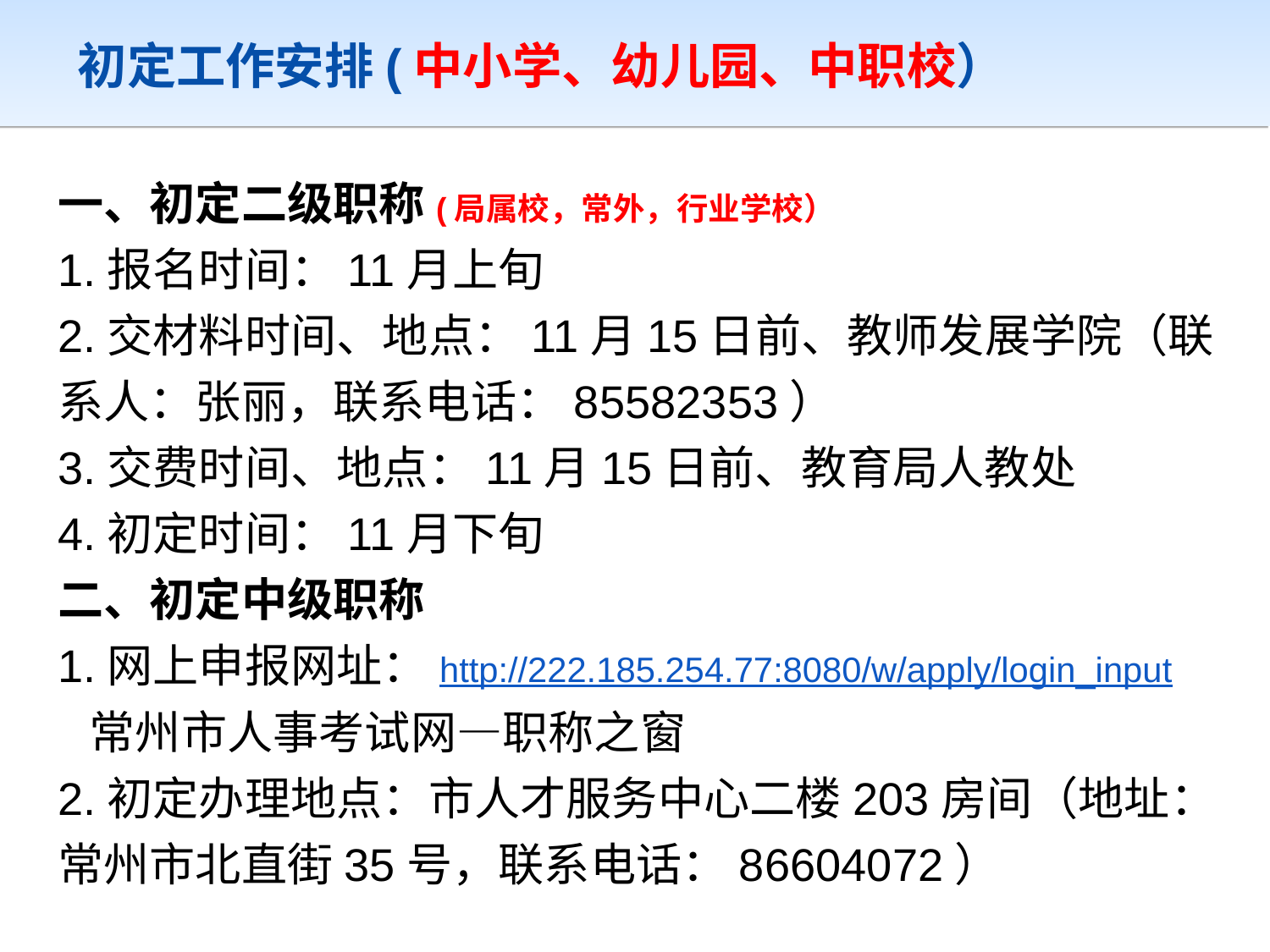

# 初定工作安排(中小学、幼儿园、中职校）
一、初定二级职称(局属校，常外，行业学校）
1.报名时间：11月上旬
2.交材料时间、地点：11月15日前、教师发展学院（联系人：张丽，联系电话：85582353）
3.交费时间、地点：11月15日前、教育局人教处
4.初定时间：11月下旬
二、初定中级职称
1.网上申报网址：http://222.185.254.77:8080/w/apply/login_input
  常州市人事考试网—职称之窗
2.初定办理地点：市人才服务中心二楼203房间（地址：常州市北直街35号，联系电话：86604072）